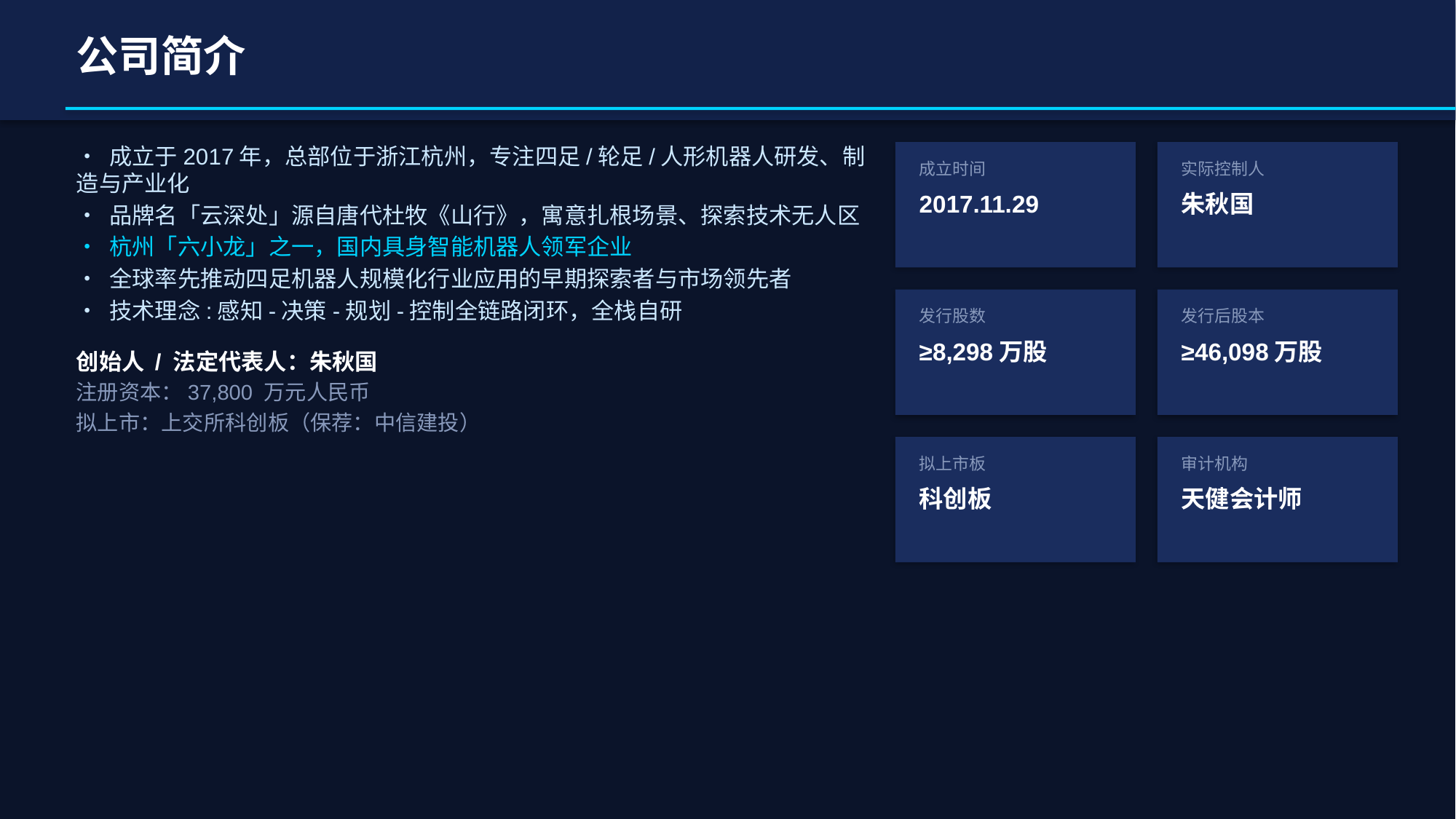

公司简介

• 成立于2017年，总部位于浙江杭州，专注四足/轮足/人形机器人研发、制造与产业化
• 品牌名「云深处」源自唐代杜牧《山行》，寓意扎根场景、探索技术无人区
• 杭州「六小龙」之一，国内具身智能机器人领军企业
• 全球率先推动四足机器人规模化行业应用的早期探索者与市场领先者
• 技术理念:感知-决策-规划-控制全链路闭环，全栈自研

创始人 / 法定代表人：朱秋国
注册资本：37,800 万元人民币
拟上市：上交所科创板（保荐：中信建投）

成立时间
实际控制人
2017.11.29
朱秋国

发行股数
发行后股本
≥8,298万股
≥46,098万股

拟上市板
审计机构
科创板
天健会计师